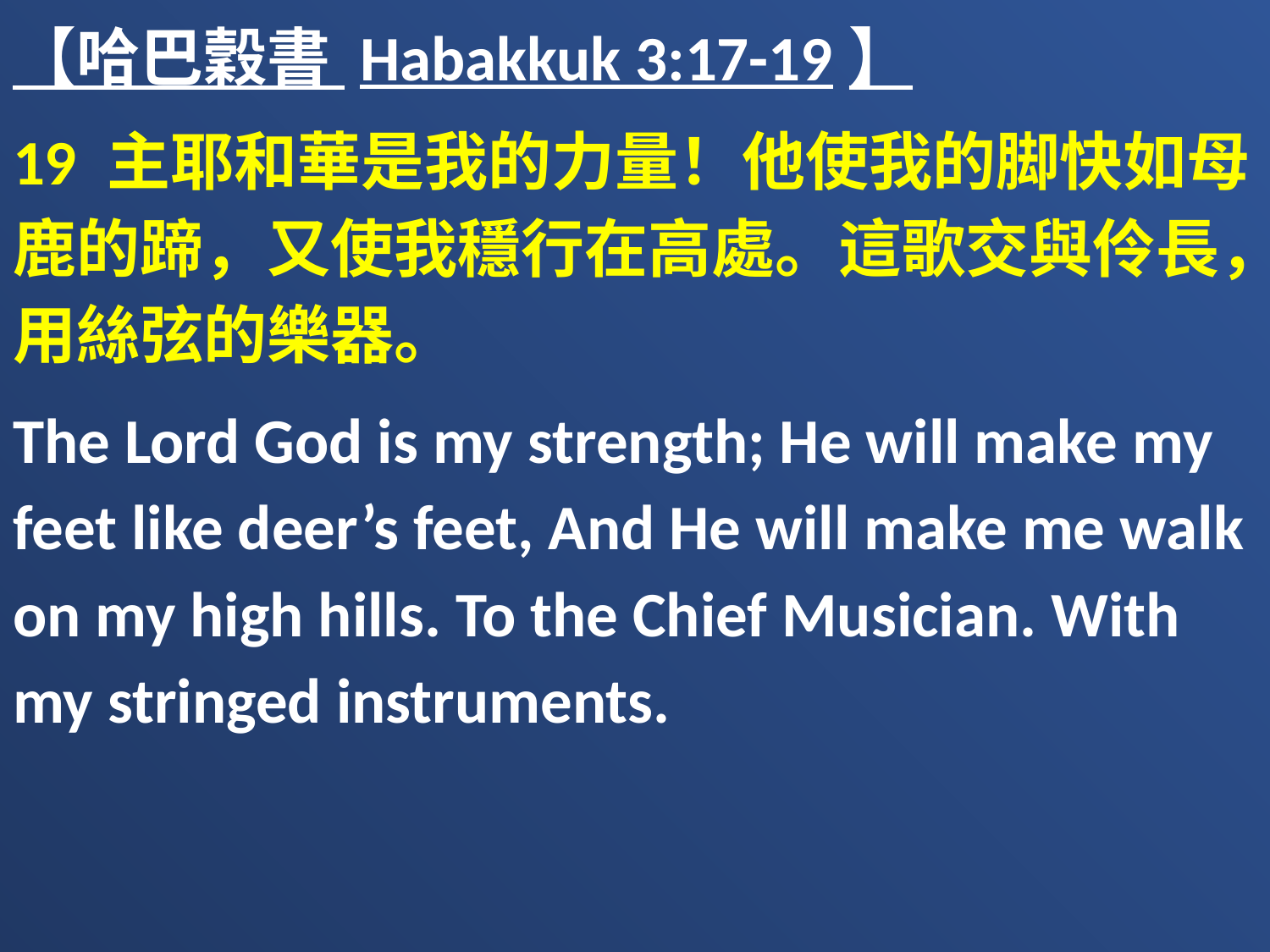

【哈巴穀書 Habakkuk 3:17-19】
19 主耶和華是我的力量！他使我的脚快如母鹿的蹄，又使我穩行在高處。這歌交與伶長，用絲弦的樂器。
The Lord God is my strength; He will make my feet like deer’s feet, And He will make me walk on my high hills. To the Chief Musician. With my stringed instruments.